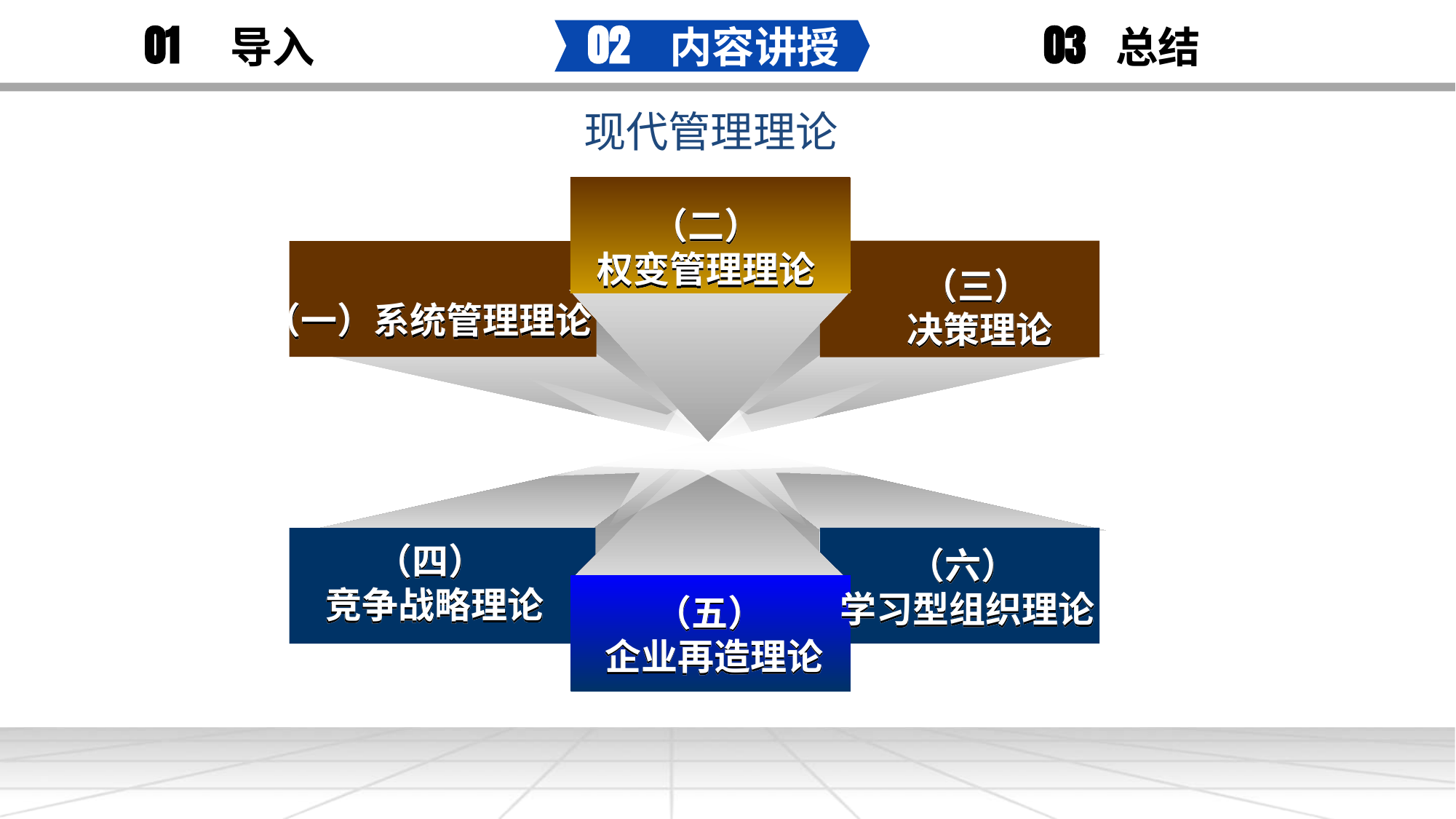

02   内容讲授
03  总结
01    导入

现代管理理论
添加
标题

（二）
权变管理理论

（三）
决策理论

（一）系统管理理论

（四）
竞争战略理论
（六）
学习型组织理论

（五）
企业再造理论